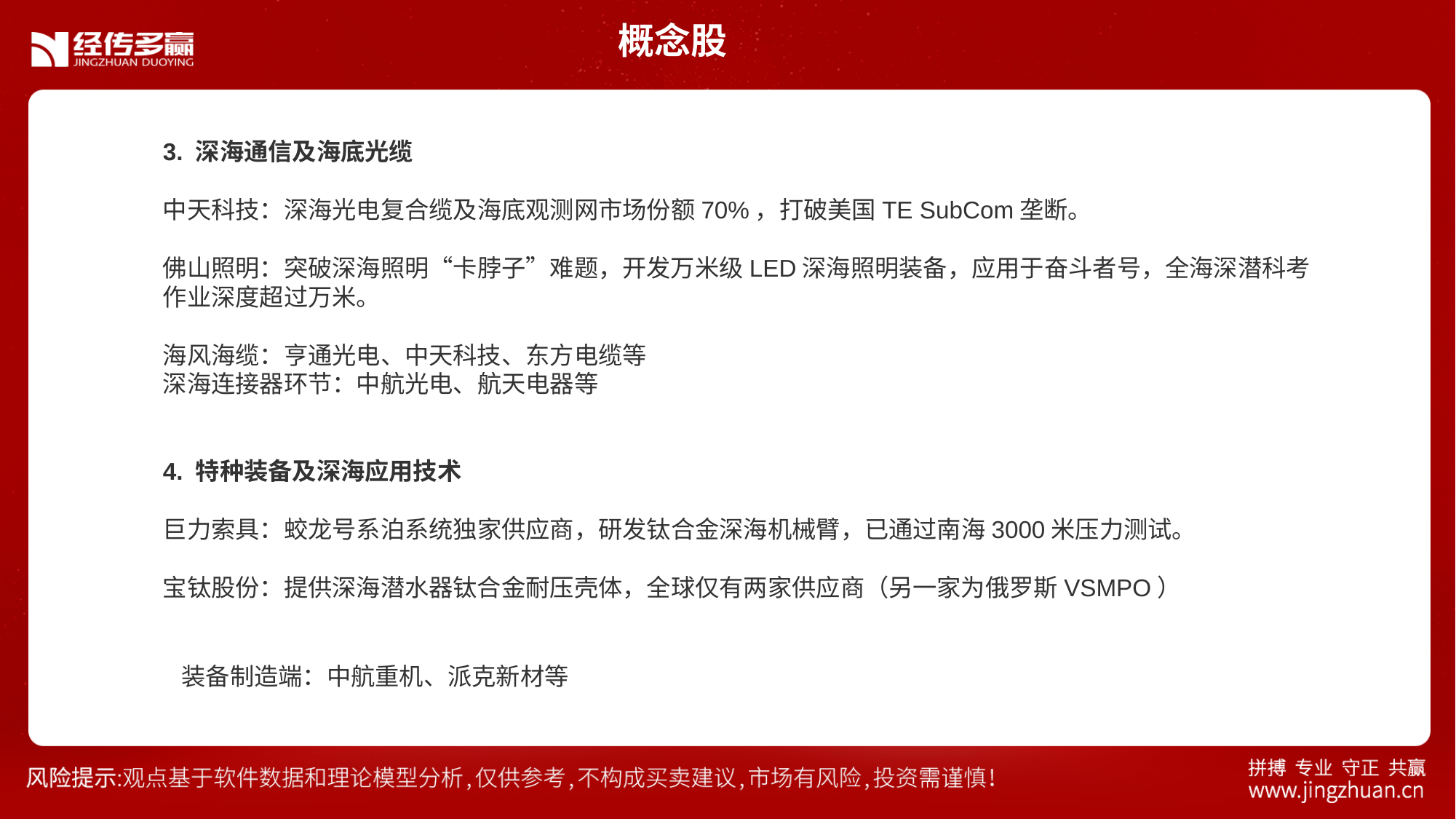

概念股
3. 深海通信及海底光缆

中天科技：深海光电复合缆及海底观测网市场份额70%，打破美国TE SubCom垄断。

佛山照明：突破深海照明“卡脖子”难题，开发万米级LED深海照明装备，应用于奋斗者号，全海深潜科考作业深度超过万米。

海风海缆：亨通光电、中天科技、东方电缆等
深海连接器环节：中航光电、航天电器等

4. 特种装备及深海应用技术

巨力索具：蛟龙号系泊系统独家供应商，研发钛合金深海机械臂，已通过南海3000米压力测试。

宝钛股份：提供深海潜水器钛合金耐压壳体，全球仅有两家供应商（另一家为俄罗斯VSMPO）
装备制造端：中航重机、派克新材等